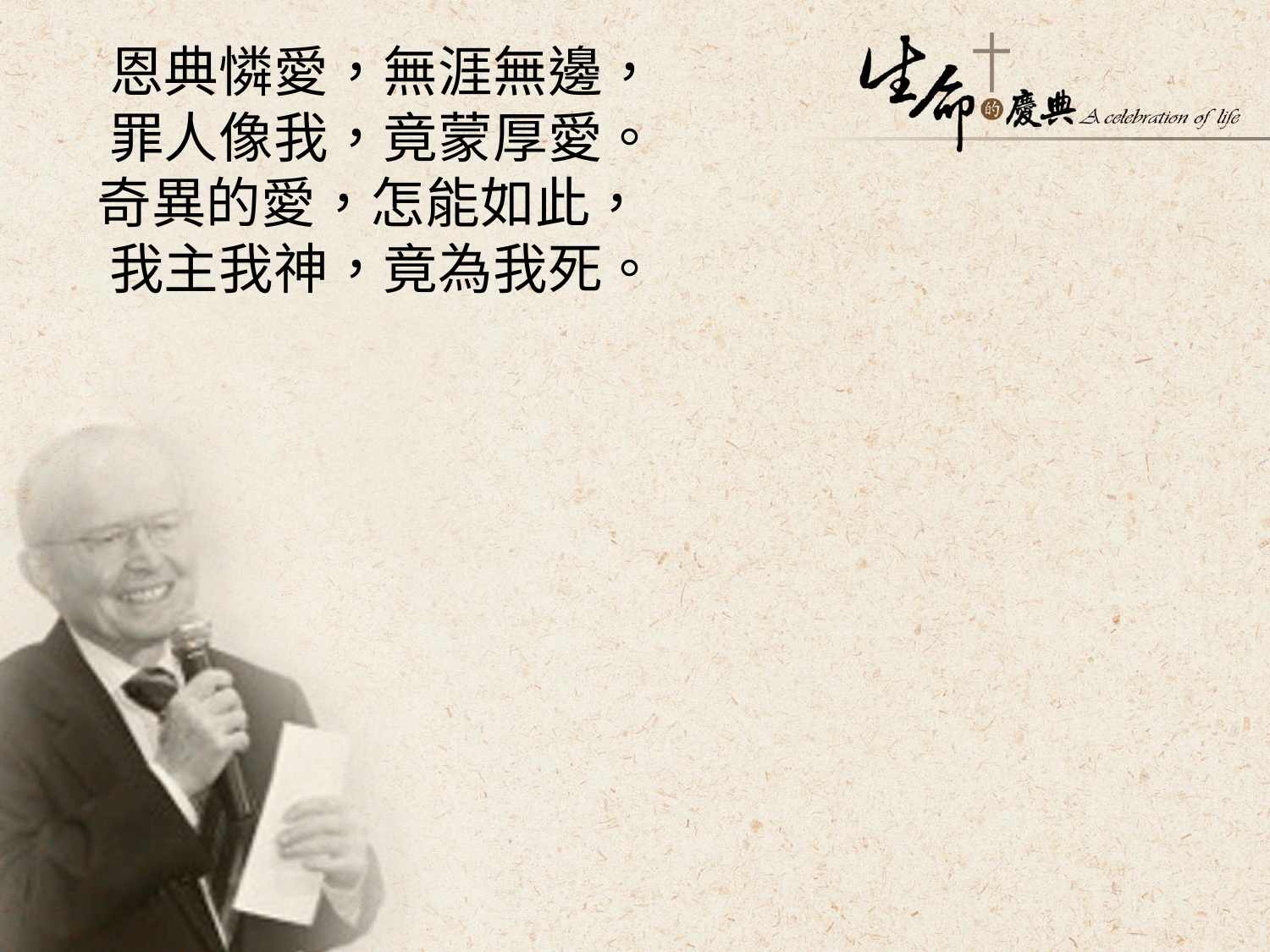

恩典憐愛，無涯無邊，
  罪人像我，竟蒙厚愛。
  奇異的愛，怎能如此，
  我主我神，竟為我死。